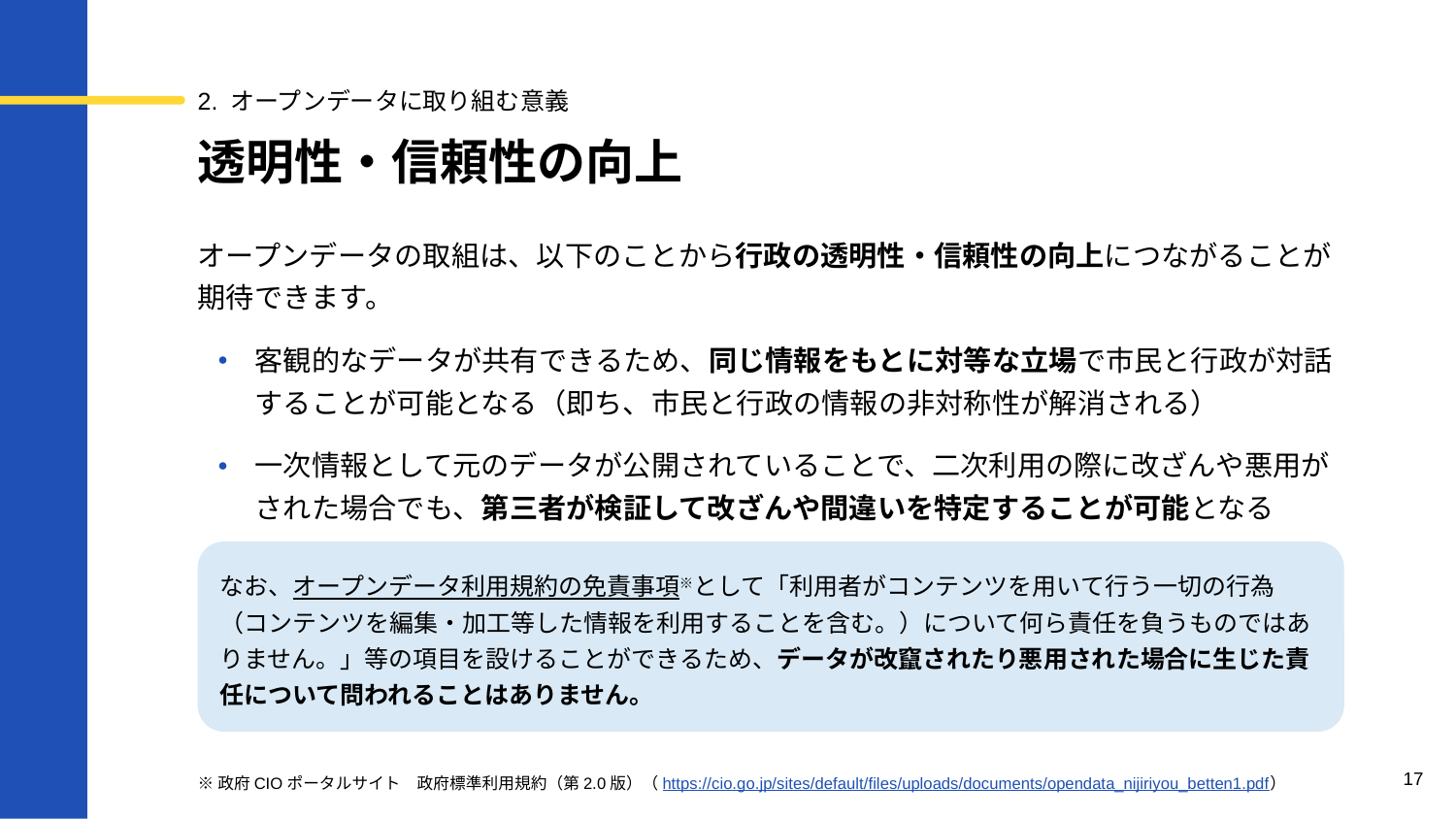

2. オープンデータに取り組む意義
# 透明性・信頼性の向上
オープンデータの取組は、以下のことから行政の透明性・信頼性の向上につながることが期待できます。
客観的なデータが共有できるため、同じ情報をもとに対等な立場で市民と行政が対話することが可能となる（即ち、市民と行政の情報の非対称性が解消される）
一次情報として元のデータが公開されていることで、二次利用の際に改ざんや悪用がされた場合でも、第三者が検証して改ざんや間違いを特定することが可能となる
なお、オープンデータ利用規約の免責事項※として「利用者がコンテンツを用いて行う一切の行為（コンテンツを編集・加工等した情報を利用することを含む。）について何ら責任を負うものではありません。」等の項目を設けることができるため、データが改竄されたり悪用された場合に生じた責任について問われることはありません。
17
※政府CIOポータルサイト　政府標準利用規約（第2.0版）（https://cio.go.jp/sites/default/files/uploads/documents/opendata_nijiriyou_betten1.pdf）